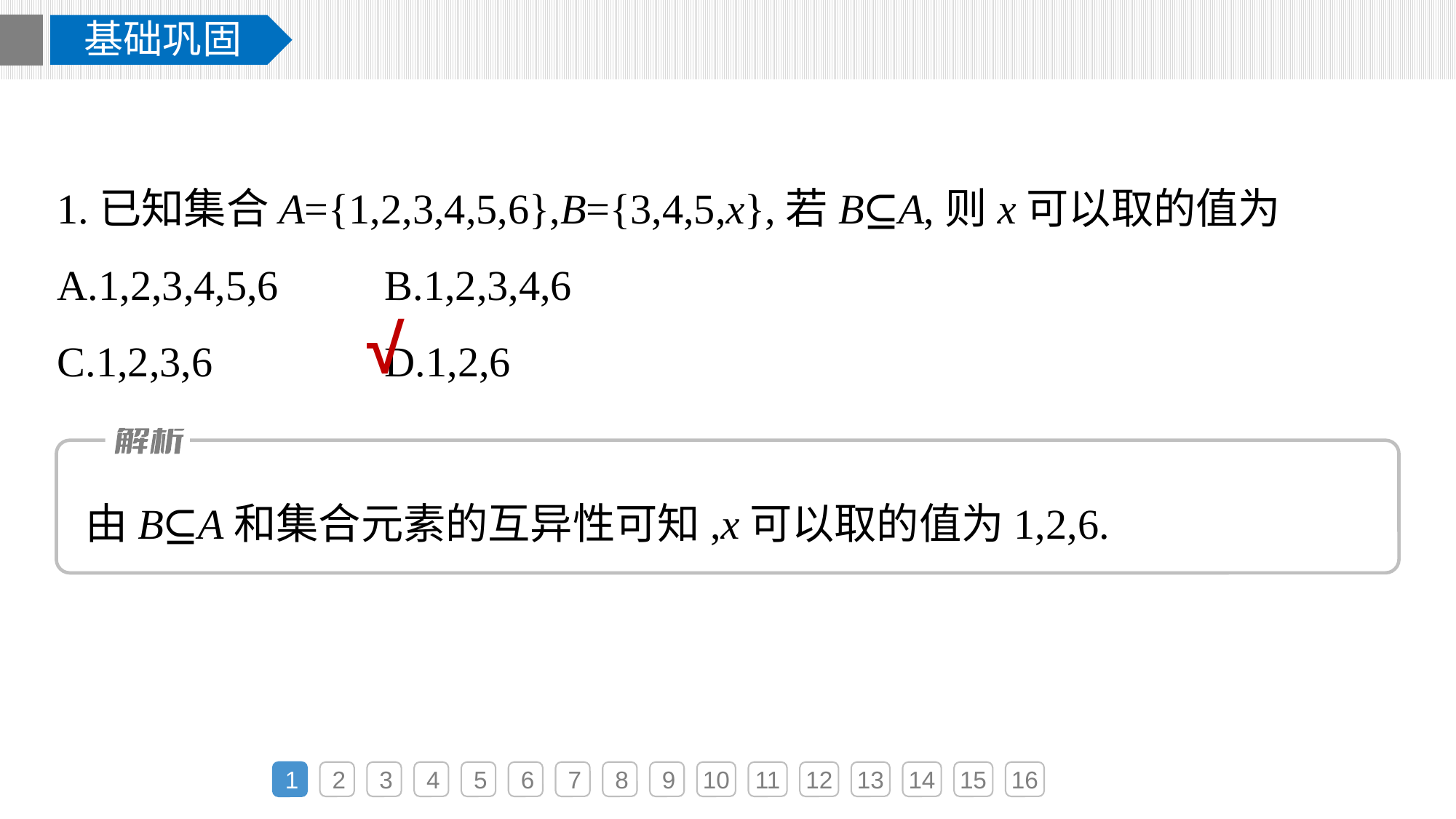

基础巩固

1.已知集合A={1,2,3,4,5,6},B={3,4,5,x},若B⊆A,则x可以取的值为
A.1,2,3,4,5,6		B.1,2,3,4,6
C.1,2,3,6		D.1,2,6
√

由B⊆A和集合元素的互异性可知,x可以取的值为1,2,6.
1
2
3
4
5
6
7
8
9
10
11
12
13
14
15
16